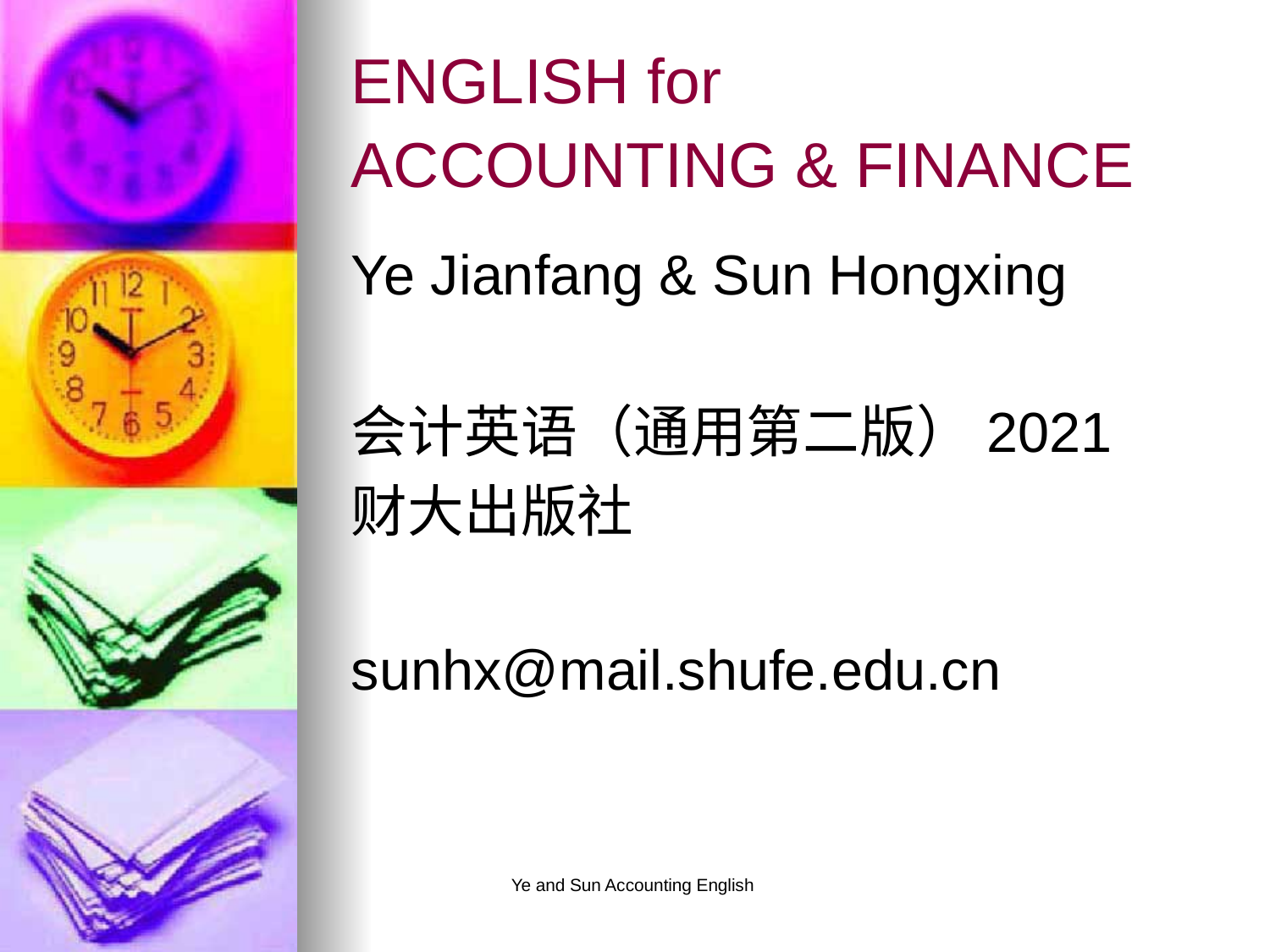

# ENGLISH for ACCOUNTING & FINANCE
Ye Jianfang & Sun Hongxing

会计英语（通用第二版）2021
财大出版社

sunhx@mail.shufe.edu.cn

Ye and Sun Accounting English
1